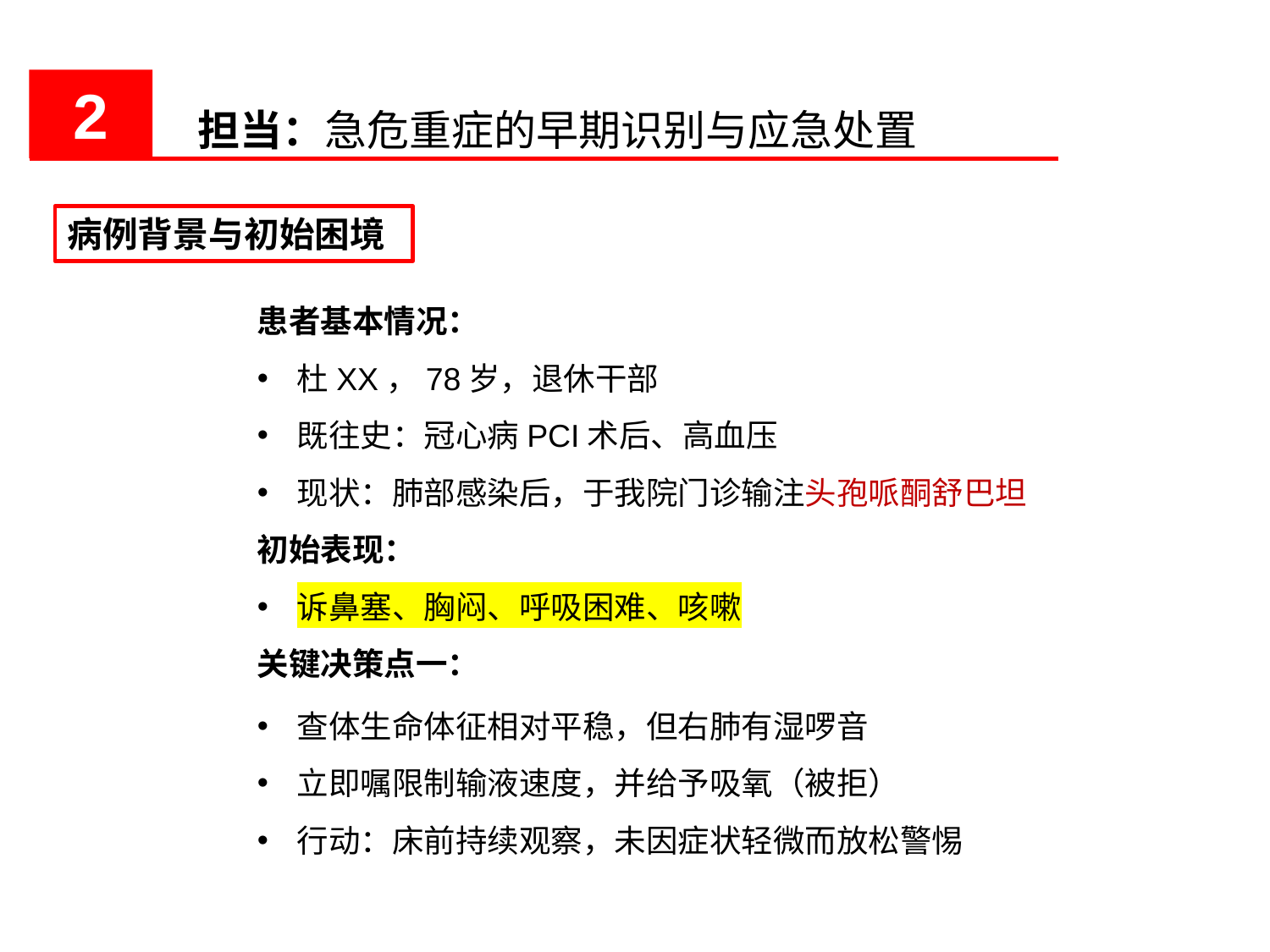

担当：急危重症的早期识别与应急处置

2
病例背景与初始困境
患者基本情况：
杜XX，78岁，退休干部
既往史：冠心病PCI术后、高血压
现状：肺部感染后，于我院门诊输注头孢哌酮舒巴坦
初始表现：
诉鼻塞、胸闷、呼吸困难、咳嗽
关键决策点一：
查体生命体征相对平稳，但右肺有湿啰音
立即嘱限制输液速度，并给予吸氧（被拒）
行动：床前持续观察，未因症状轻微而放松警惕